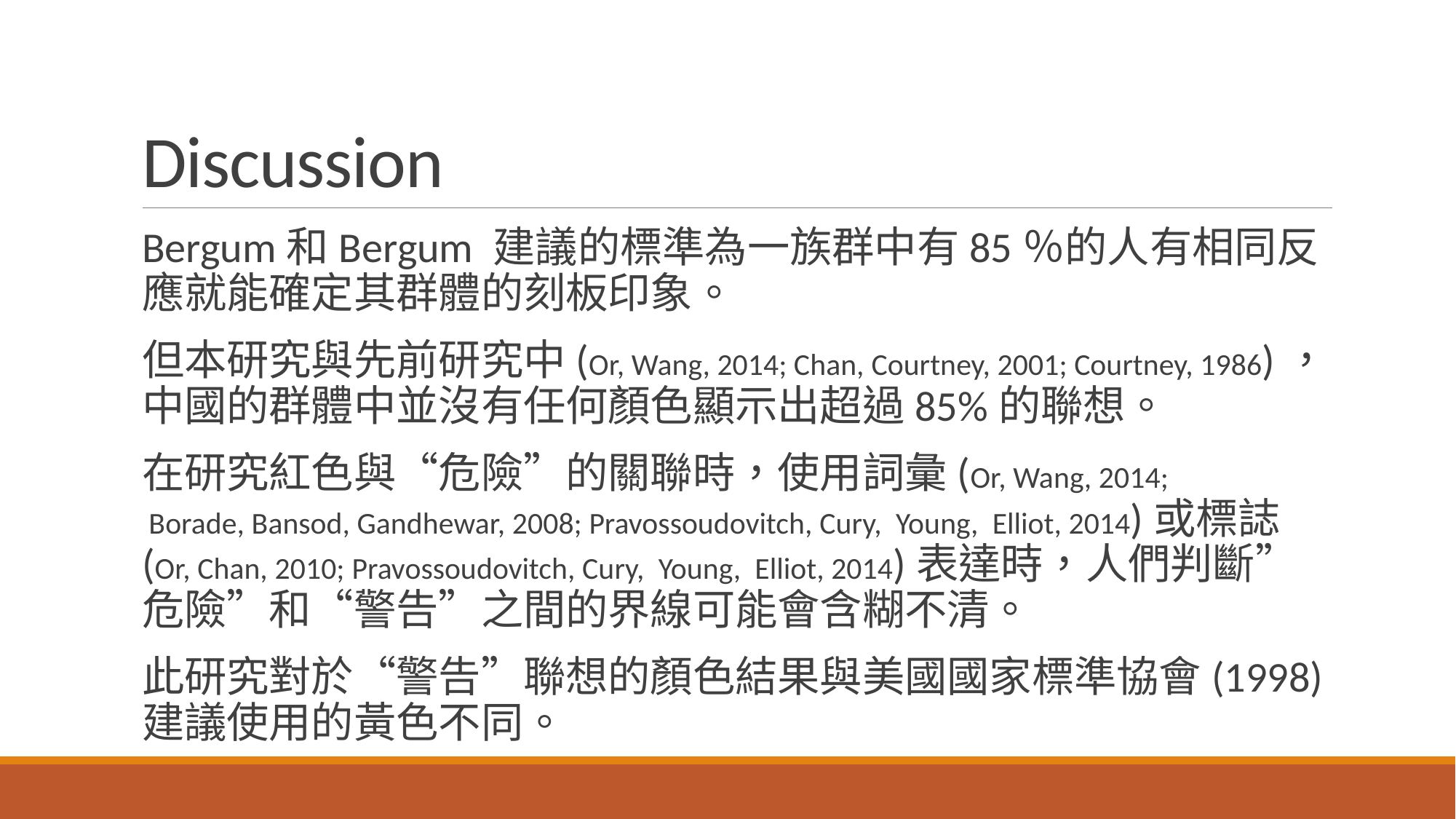

# Discussion
Bergum和Bergum 建議的標準為一族群中有85％的人有相同反應就能確定其群體的刻板印象。
但本研究與先前研究中(Or, Wang, 2014; Chan, Courtney, 2001; Courtney, 1986)，中國的群體中並沒有任何顏色顯示出超過85%的聯想。
在研究紅色與“危險”的關聯時，使用詞彙(Or, Wang, 2014;  Borade, Bansod, Gandhewar, 2008; Pravossoudovitch, Cury,  Young,  Elliot, 2014)或標誌(Or, Chan, 2010; Pravossoudovitch, Cury,  Young,  Elliot, 2014)表達時，人們判斷”危險”和“警告”之間的界線可能會含糊不清。
此研究對於“警告”聯想的顏色結果與美國國家標準協會(1998)建議使用的黃色不同。